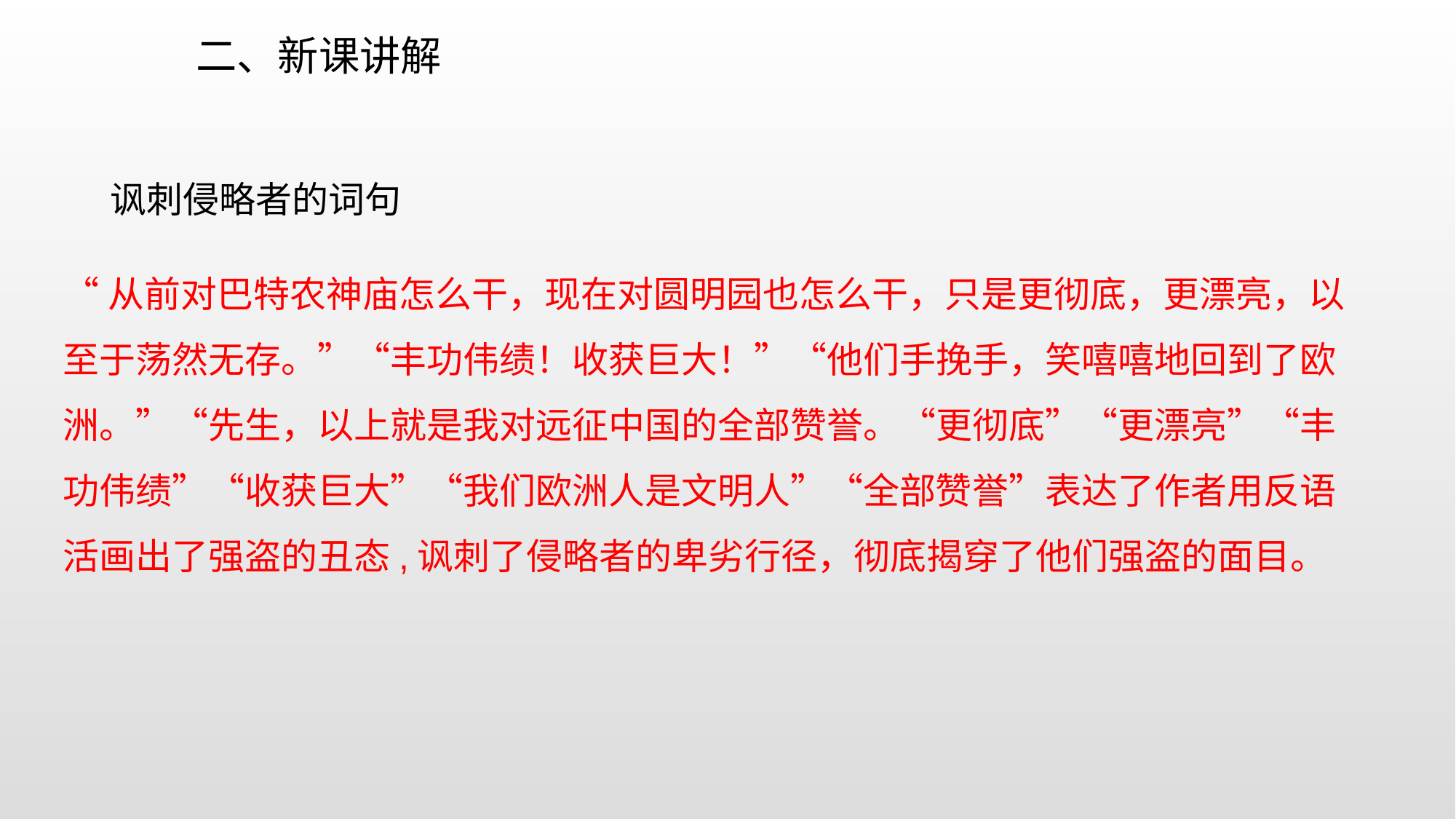

二、新课讲解

讽刺侵略者的词句
“从前对巴特农神庙怎么干，现在对圆明园也怎么干，只是更彻底，更漂亮，以至于荡然无存。”“丰功伟绩！收获巨大！”“他们手挽手，笑嘻嘻地回到了欧洲。”“先生，以上就是我对远征中国的全部赞誉。“更彻底”“更漂亮”“丰功伟绩”“收获巨大”“我们欧洲人是文明人”“全部赞誉”表达了作者用反语活画出了强盗的丑态,讽刺了侵略者的卑劣行径，彻底揭穿了他们强盗的面目。